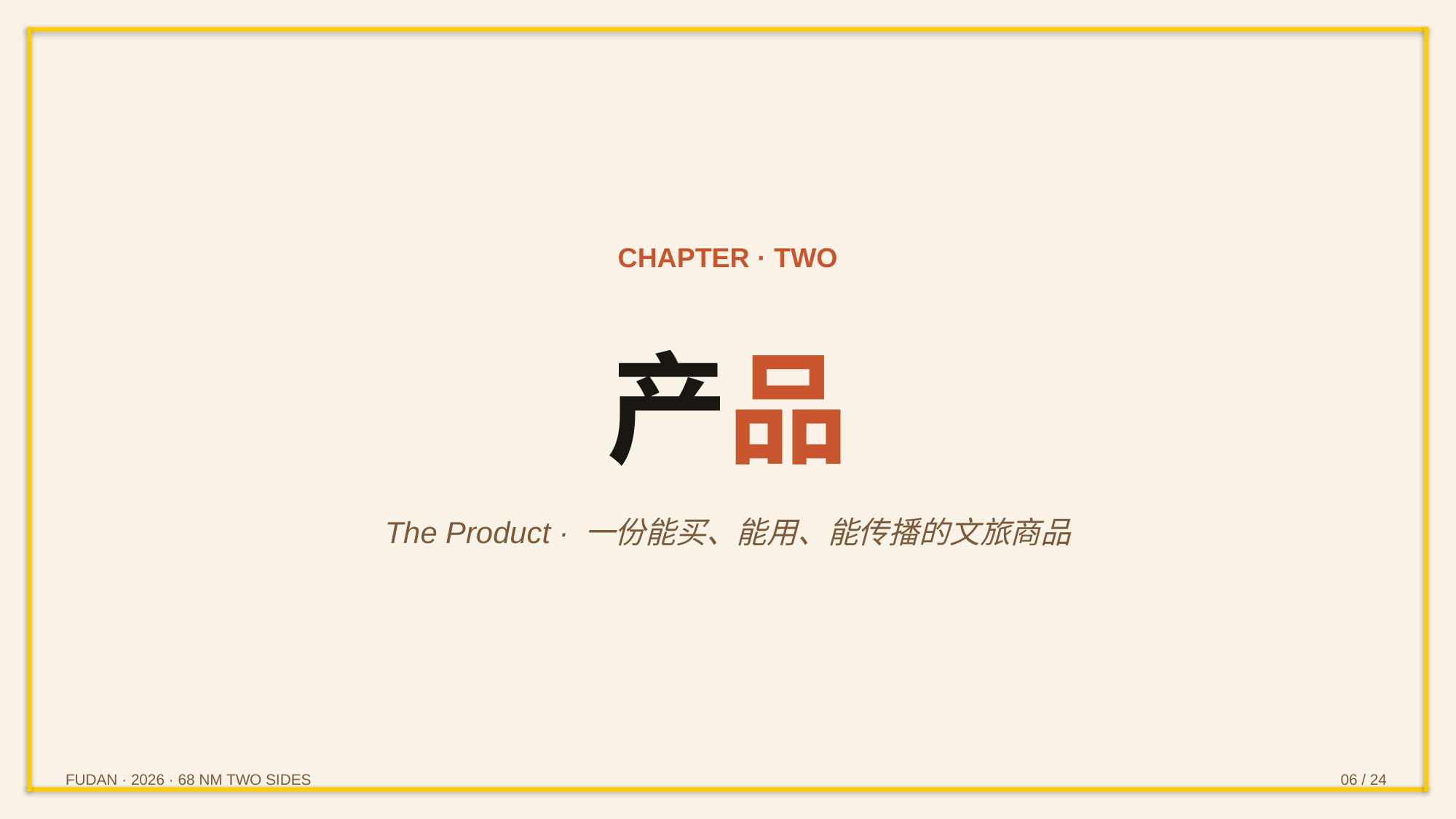

CHAPTER · TWO
产品
The Product · 一份能买、能用、能传播的文旅商品
FUDAN · 2026 · 68 NM TWO SIDES
06 / 24